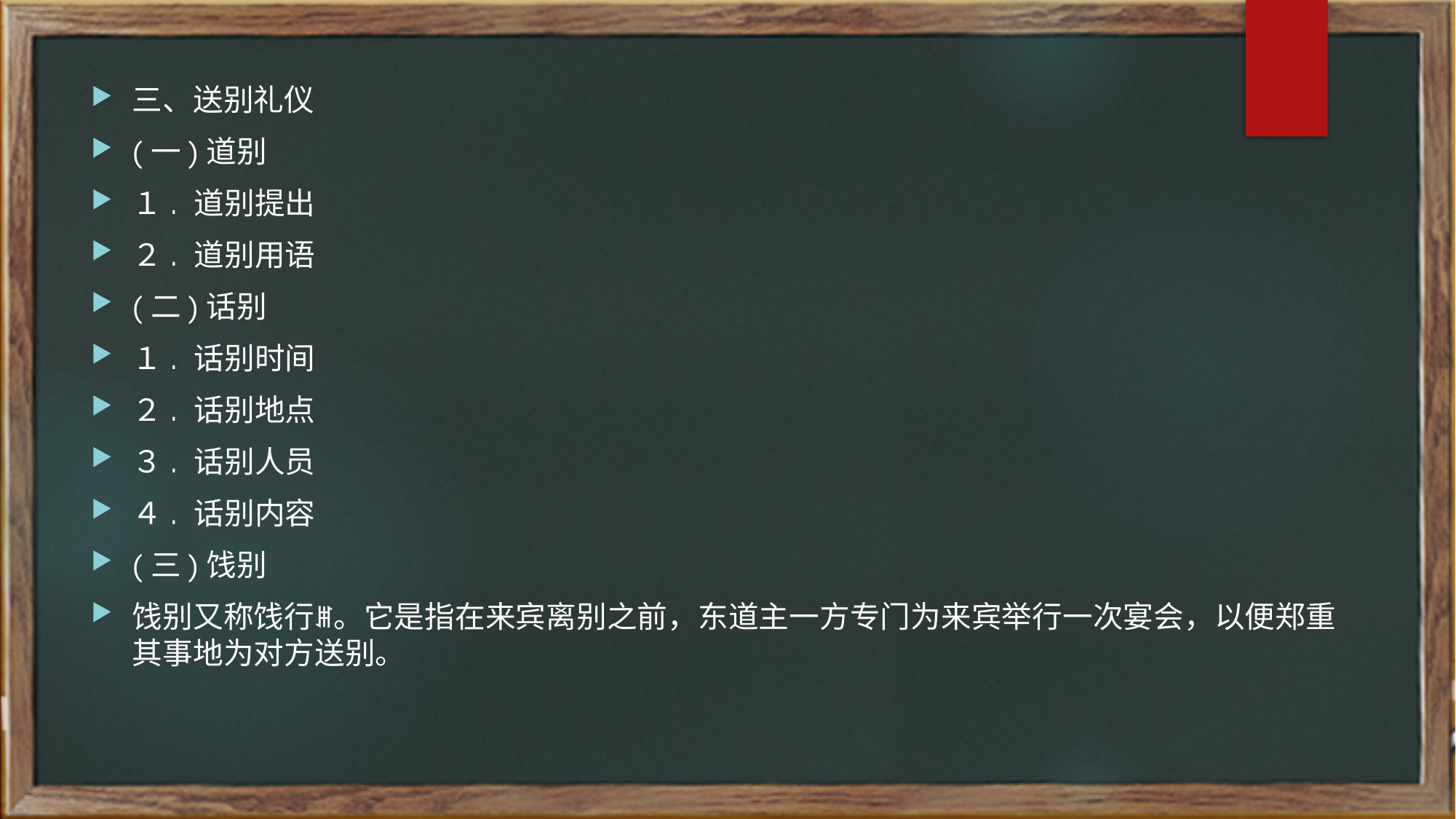

三、送别礼仪
(一)道别
１. 道别提出
２. 道别用语
(二)话别
１. 话别时间
２. 话别地点
３. 话别人员
４. 话别内容
(三)饯别
饯别又称饯行ꎮ。它是指在来宾离别之前，东道主一方专门为来宾举行一次宴会，以便郑重其事地为对方送别。